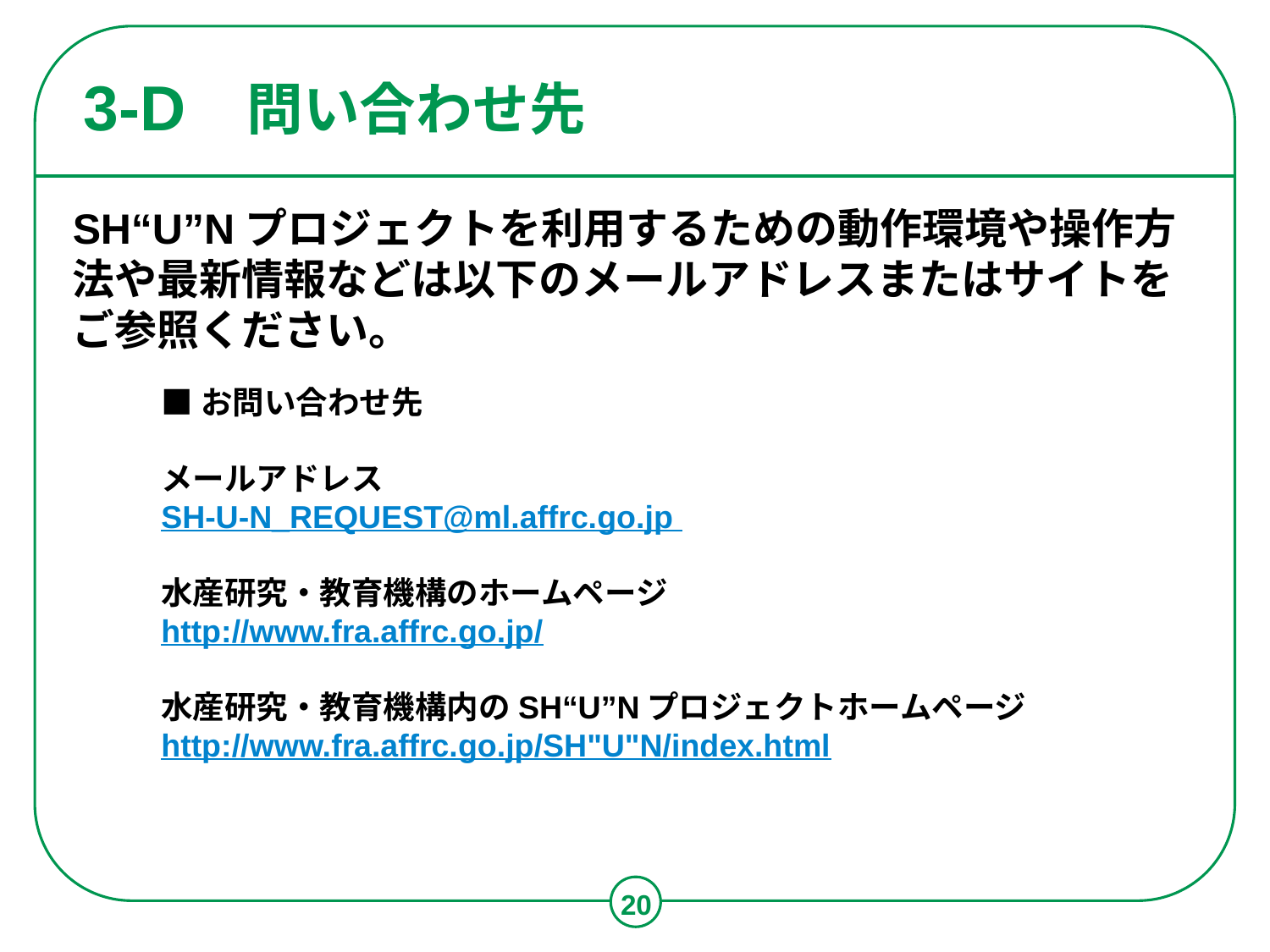

# 問い合わせ先
3-D
SH“U”Nプロジェクトを利用するための動作環境や操作方法や最新情報などは以下のメールアドレスまたはサイトをご参照ください。

■お問い合わせ先

メールアドレス
SH-U-N_REQUEST@ml.affrc.go.jp 
水産研究・教育機構のホームページ
http://www.fra.affrc.go.jp/
水産研究・教育機構内のSH“U”Nプロジェクトホームページ
http://www.fra.affrc.go.jp/SH"U"N/index.html